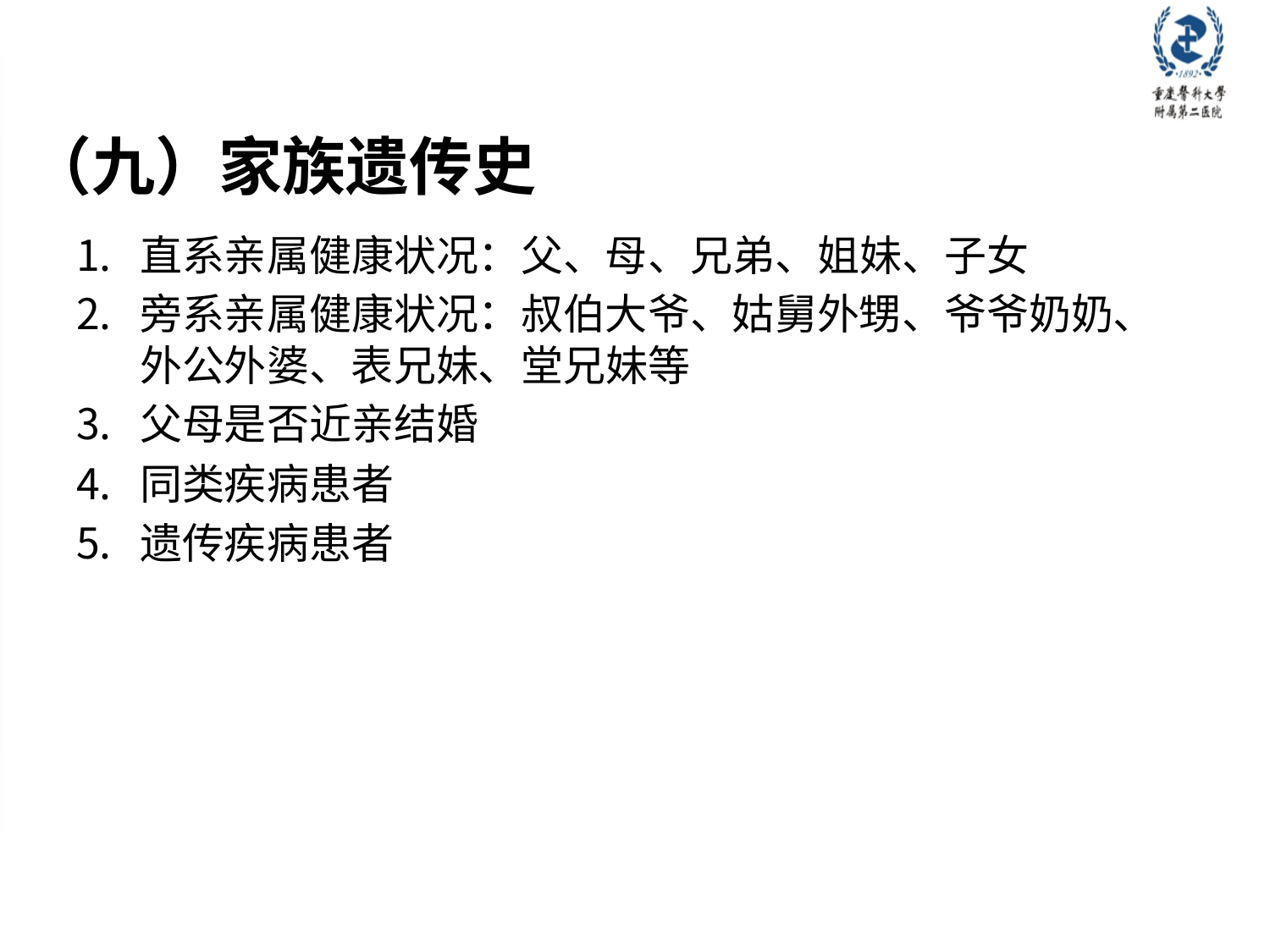

# （九）家族遗传史
直系亲属健康状况：父、母、兄弟、姐妹、子女
旁系亲属健康状况：叔伯大爷、姑舅外甥、爷爷奶奶、外公外婆、表兄妹、堂兄妹等
父母是否近亲结婚
同类疾病患者
遗传疾病患者